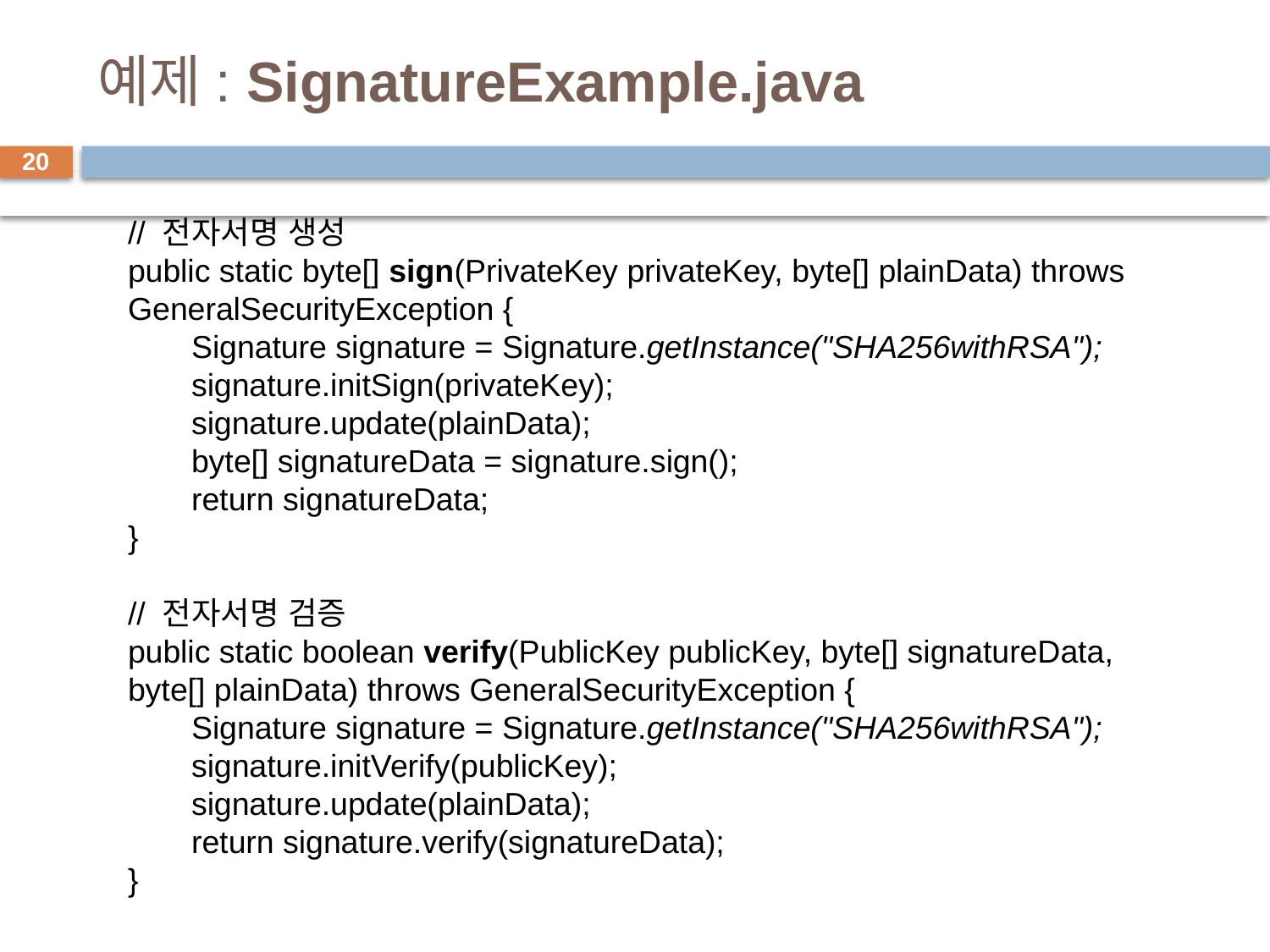

# 예제: SignatureExample.java
20
// 전자서명 생성
public static byte[] sign(PrivateKey privateKey, byte[] plainData) throws
GeneralSecurityException {
Signature signature = Signature.getInstance("SHA256withRSA");
signature.initSign(privateKey);
signature.update(plainData);
byte[] signatureData = signature.sign();
return signatureData;
}

// 전자서명 검증
public static boolean verify(PublicKey publicKey, byte[] signatureData,
byte[] plainData) throws GeneralSecurityException {
Signature signature = Signature.getInstance("SHA256withRSA");
signature.initVerify(publicKey);
signature.update(plainData);
return signature.verify(signatureData);
}